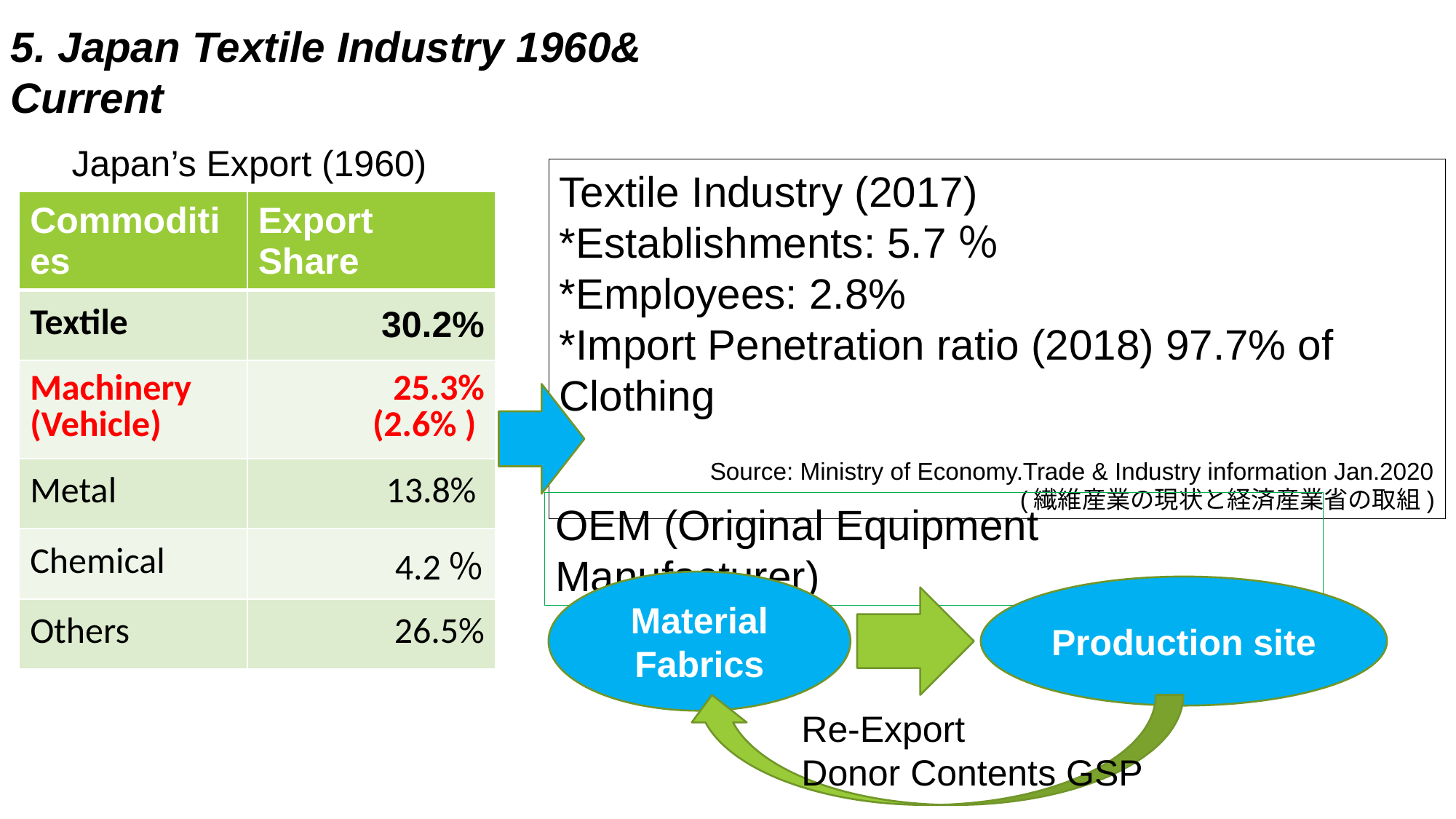

5. Japan Textile Industry 1960& Current
Items
Share(%)
Japan’s Export (1960)
Textile Industry (2017)
*Establishments: 5.7％
*Employees: 2.8%
*Import Penetration ratio (2018) 97.7% of Clothing
Source: Ministry of Economy.Trade & Industry information Jan.2020
(繊維産業の現状と経済産業省の取組)
| Commodities | Export Share |
| --- | --- |
| Textile | 30.2% |
| Machinery (Vehicle) | 25.3% (2.6% ) |
| Metal | 13.8% |
| Chemical | 4.2％ |
| Others | 26.5% |

OEM (Original Equipment Manufacturer)

Material
Fabrics
Production site

Re-Export
Donor Contents GSP